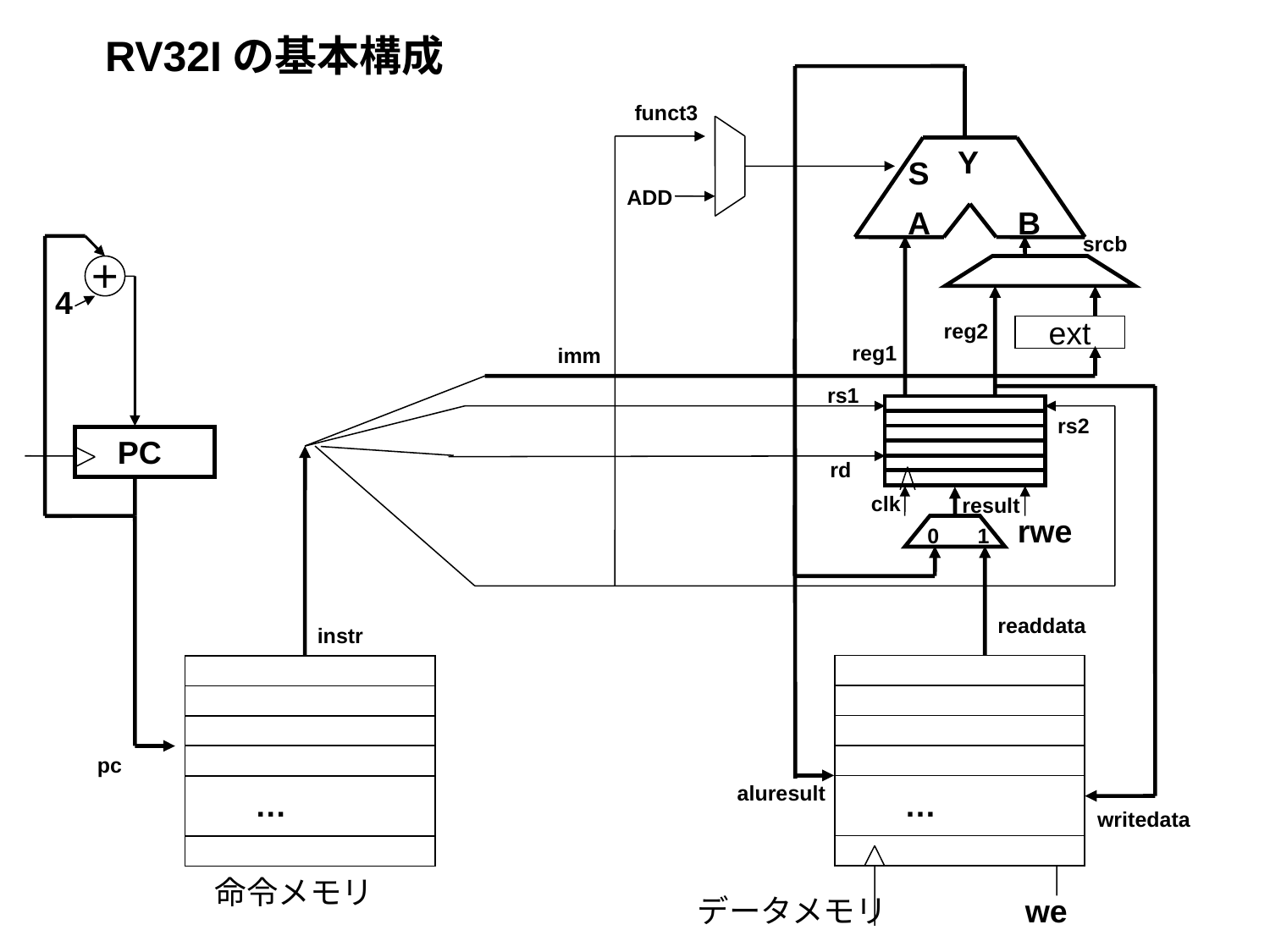

RV32Iの基本構成

funct3

Y

S

ADD

A
B
srcb

＋

4

reg2
ext
reg1
imm

rs1

rs2

PC

rd

clk
result

rwe

0
1

readdata
instr

pc

aluresult

…
…

writedata

命令メモリ
データメモリ
we